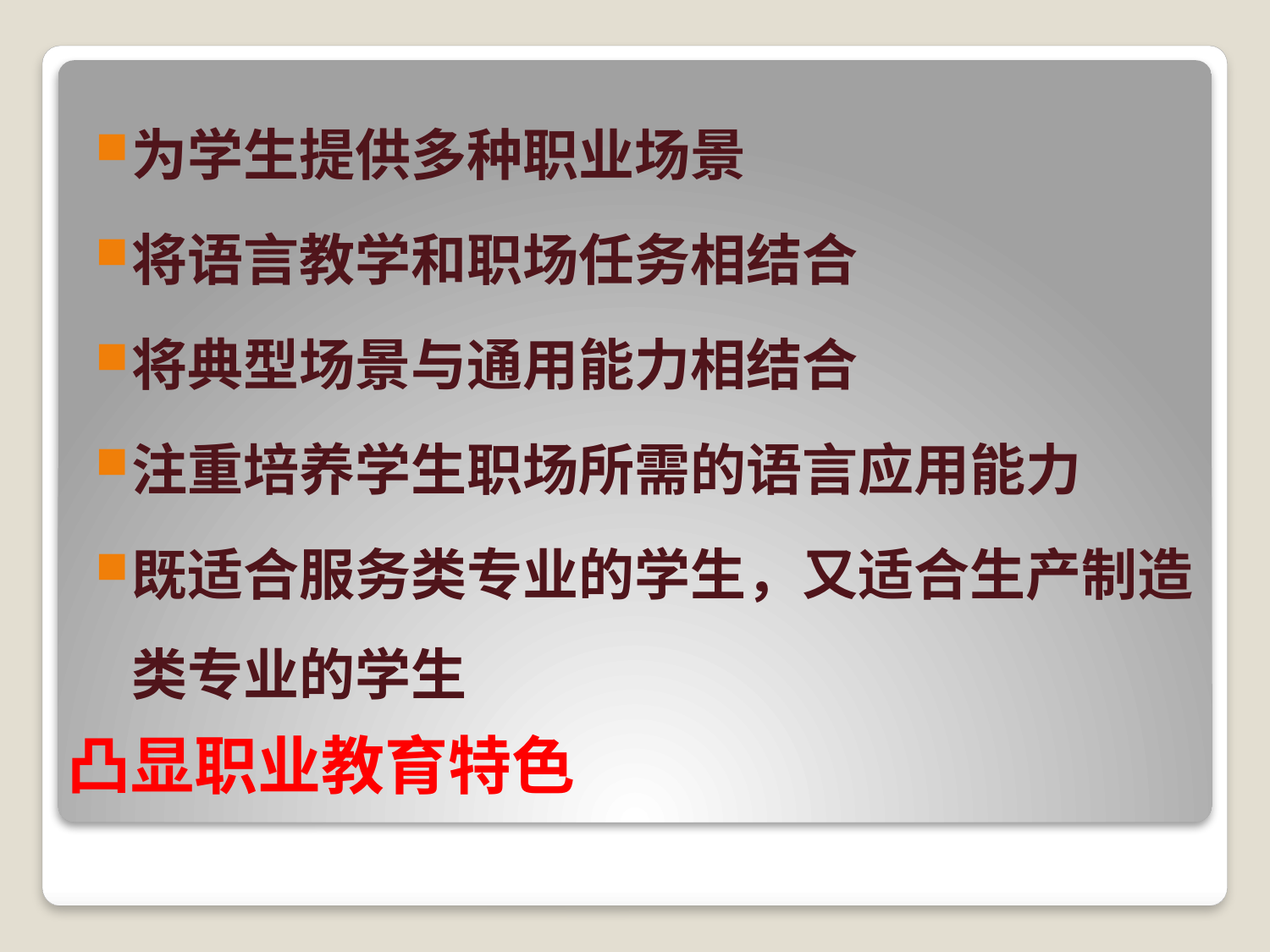

为学生提供多种职业场景
将语言教学和职场任务相结合
将典型场景与通用能力相结合
注重培养学生职场所需的语言应用能力
既适合服务类专业的学生，又适合生产制造类专业的学生

# 凸显职业教育特色